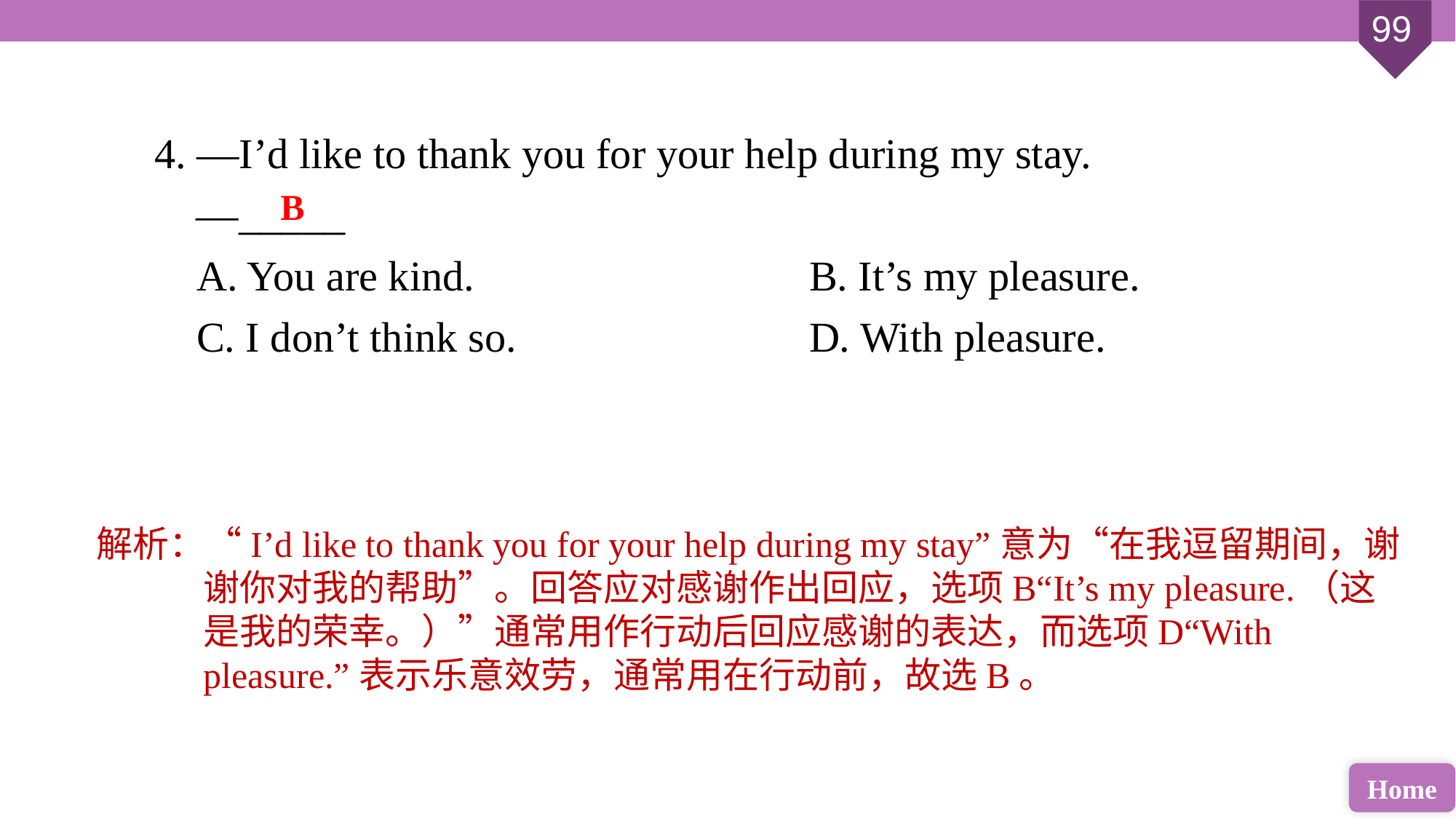

4. —I’d like to thank you for your help during my stay.
    —_____
    A. You are kind. 			B. It’s my pleasure.
    C. I don’t think so. 			D. With pleasure.
B
解析：“I’d like to thank you for your help during my stay”意为“在我逗留期间，谢谢你对我的帮助”。回答应对感谢作出回应，选项B“It’s my pleasure.（这是我的荣幸。）”通常用作行动后回应感谢的表达，而选项D“With pleasure.”表示乐意效劳，通常用在行动前，故选B。